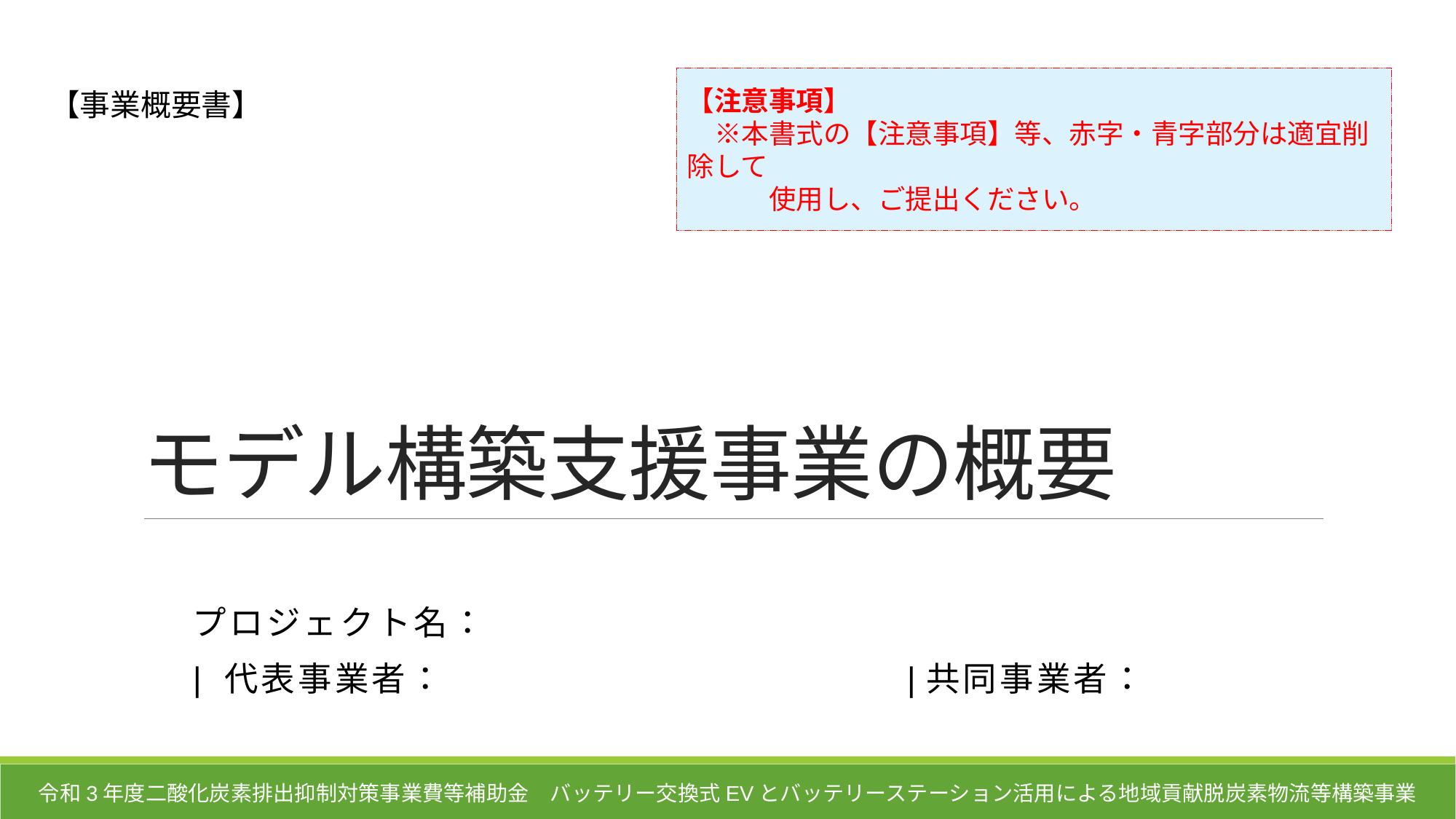

【注意事項】
　※本書式の【注意事項】等、赤字・青字部分は適宜削除して
　　　使用し、ご提出ください。
【事業概要書】
# モデル構築支援事業の概要
配送拠点等エネルギーステーション化による地域貢献型脱炭素物流構築事業
プロジェクト名：
| 代表事業者： 　　　　　　　　　　　　|共同事業者：
令和3年度二酸化炭素排出抑制対策事業費等補助金　バッテリー交換式EVとバッテリーステーション活用による地域貢献脱炭素物流等構築事業